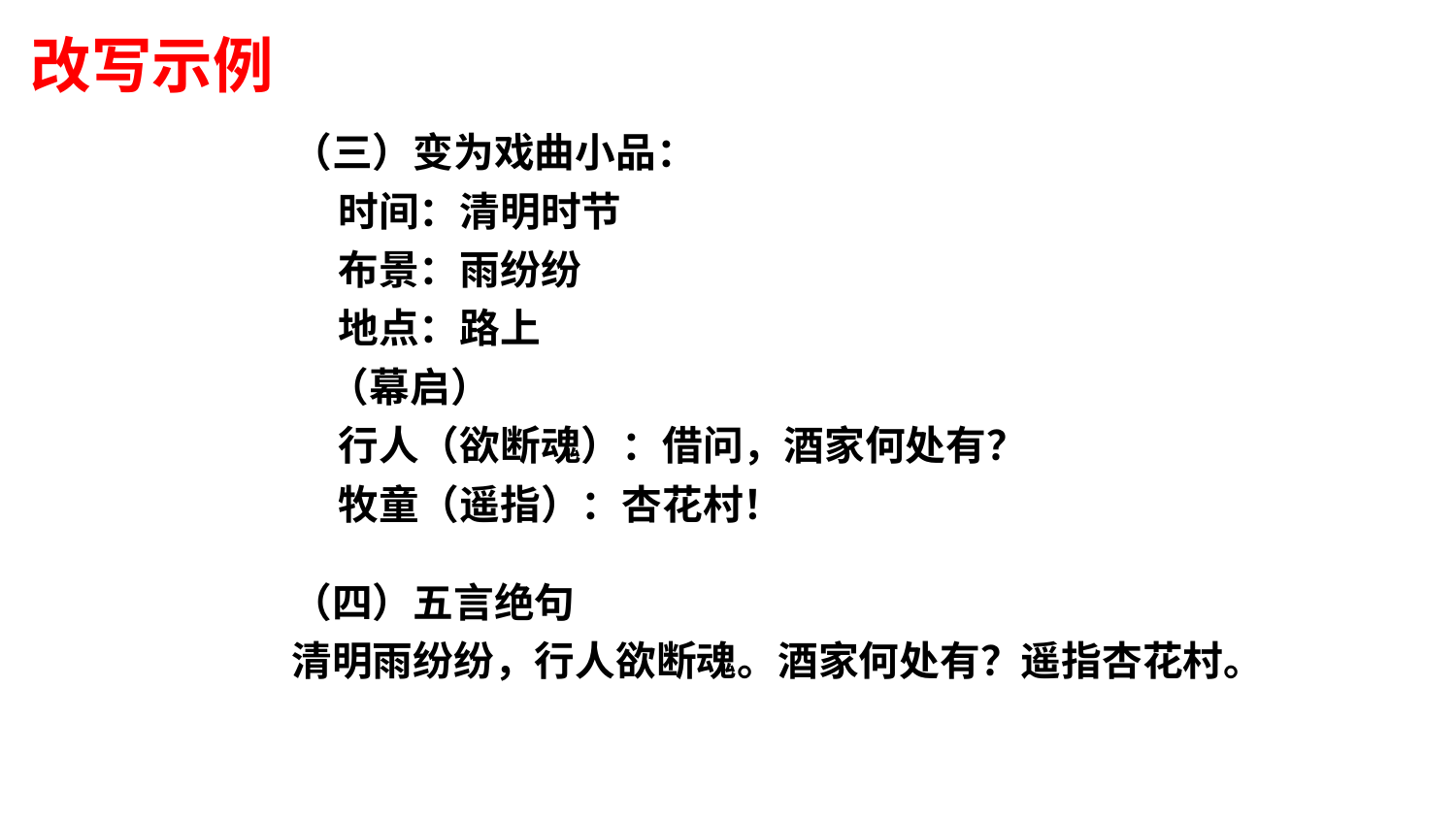

改写示例
（三）变为戏曲小品：
    时间：清明时节
    布景：雨纷纷
    地点：路上
   （幕启）
    行人（欲断魂）：借问，酒家何处有？
    牧童（遥指）：杏花村！
（四）五言绝句
清明雨纷纷，行人欲断魂。酒家何处有？遥指杏花村。